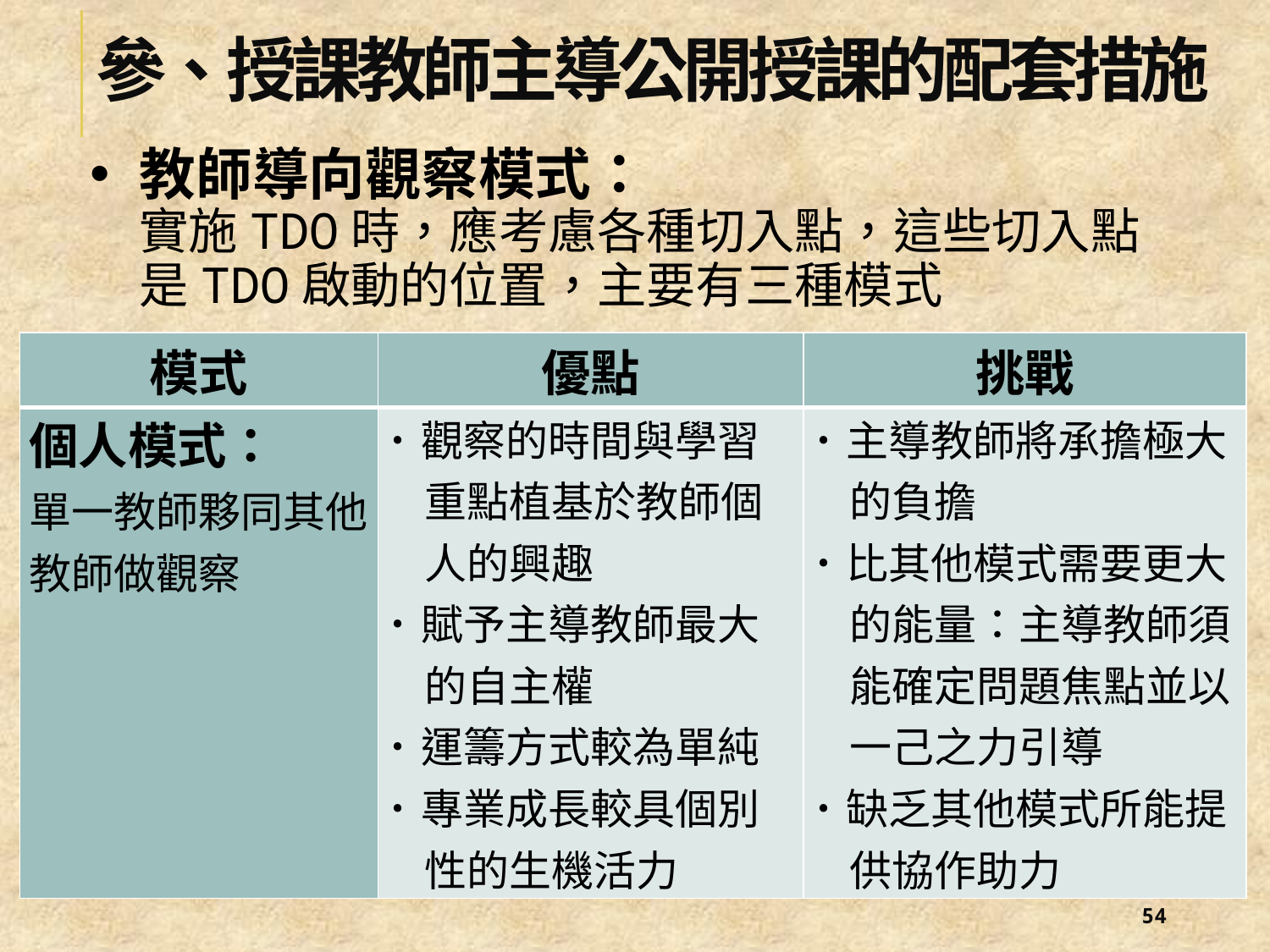

# 參、授課教師主導公開授課的配套措施
教師導向觀察模式：
實施TDO時，應考慮各種切入點，這些切入點是TDO啟動的位置，主要有三種模式

| 模式 | 優點 | 挑戰 |
| --- | --- | --- |
| 個人模式： 單一教師夥同其他教師做觀察 | ˙觀察的時間與學習重點植基於教師個人的興趣 ˙賦予主導教師最大的自主權 ˙運籌方式較為單純 ˙專業成長較具個別性的生機活力 | ˙主導教師將承擔極大的負擔 ˙比其他模式需要更大的能量：主導教師須能確定問題焦點並以一己之力引導 ˙缺乏其他模式所能提供協作助力 |
54